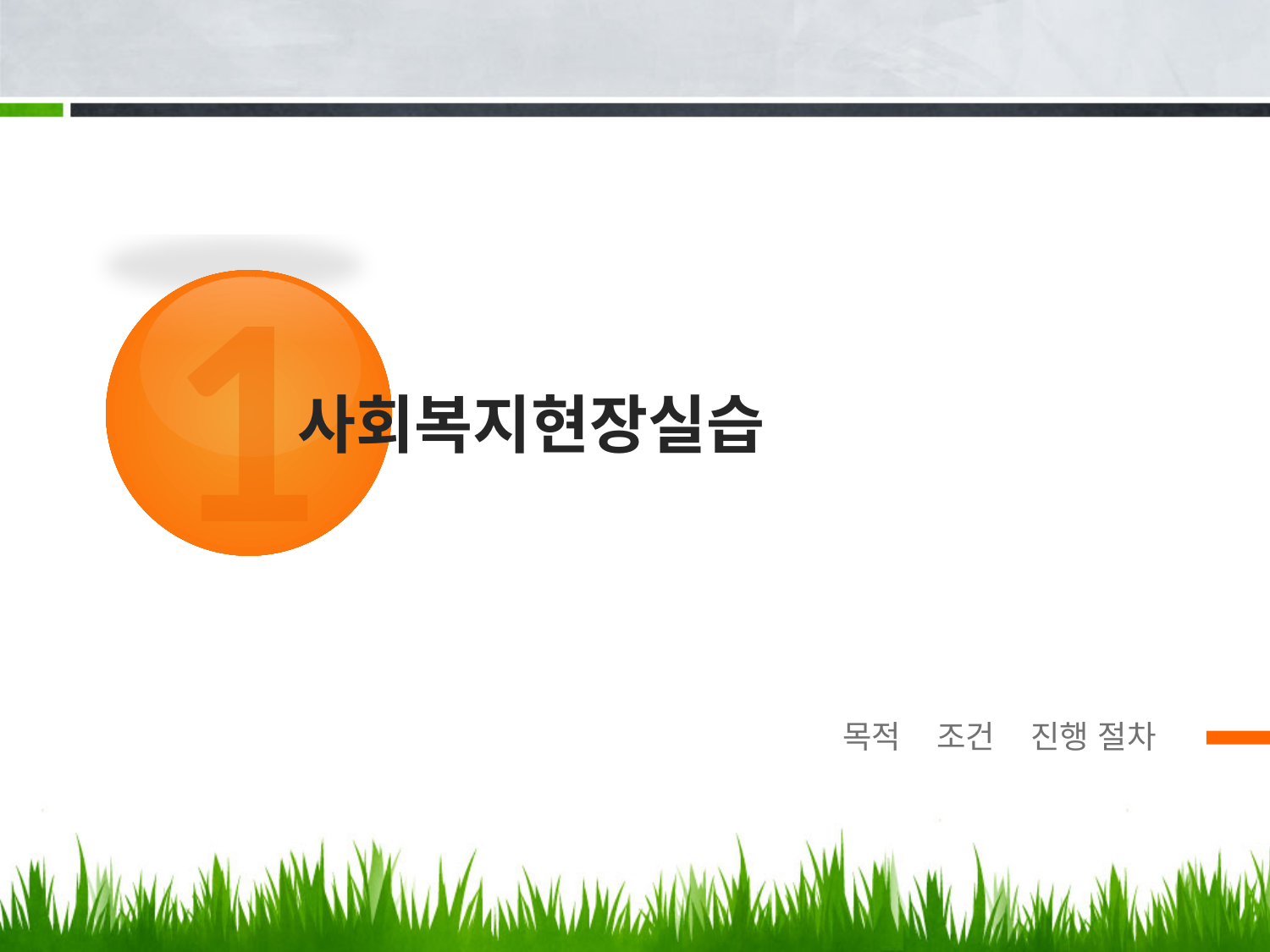

1
# 사회복지현장실습
목적    조건    진행 절차